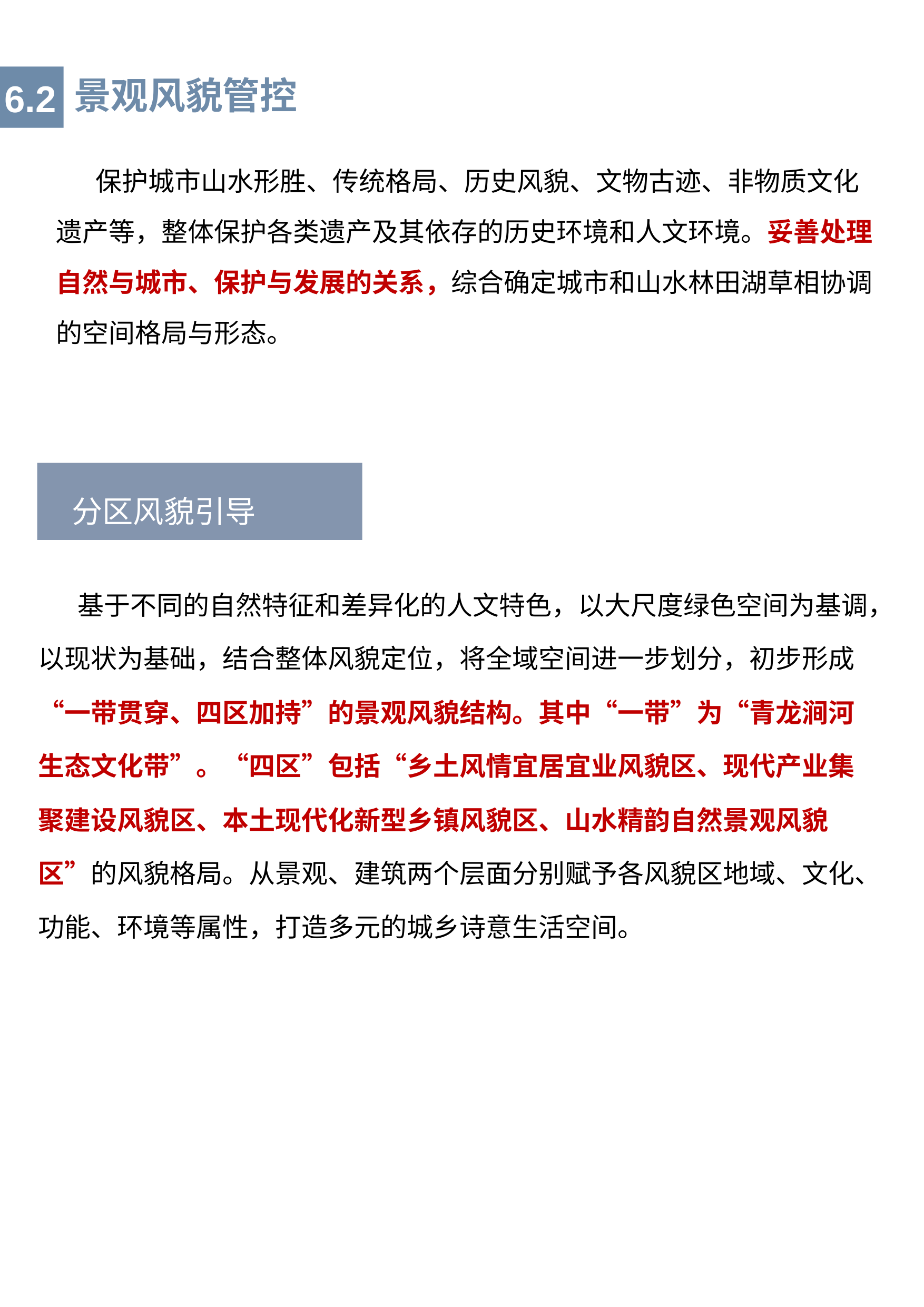

景观风貌管控
6.2
保护城市山水形胜、传统格局、历史风貌、文物古迹、非物质文化遗产等，整体保护各类遗产及其依存的历史环境和人文环境。妥善处理自然与城市、保护与发展的关系，综合确定城市和山水林田湖草相协调的空间格局与形态。
分区风貌引导
基于不同的自然特征和差异化的人文特色，以大尺度绿色空间为基调，以现状为基础，结合整体风貌定位，将全域空间进一步划分，初步形成“一带贯穿、四区加持”的景观风貌结构。其中“一带”为“青龙涧河生态文化带”。“四区”包括“乡土风情宜居宜业风貌区、现代产业集聚建设风貌区、本土现代化新型乡镇风貌区、山水精韵自然景观风貌区”的风貌格局。从景观、建筑两个层面分别赋予各风貌区地域、文化、功能、环境等属性，打造多元的城乡诗意生活空间。
28